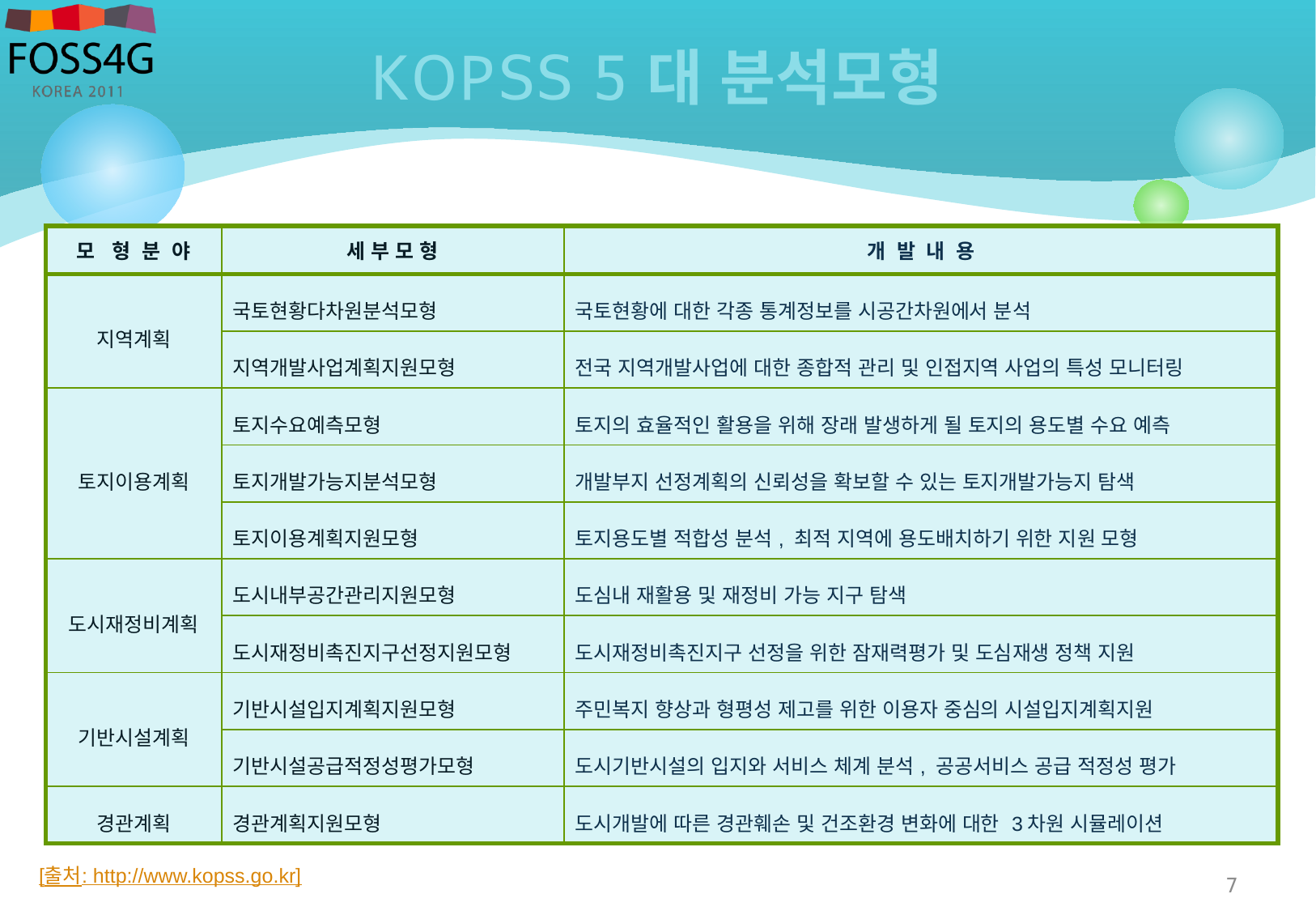

# KOPSS 5대 분석모형
| 모 형 분 야 | 세 부 모 형 | 개 발 내 용 |
| --- | --- | --- |
| 지역계획 | 국토현황다차원분석모형 | 국토현황에 대한 각종 통계정보를 시공간차원에서 분석 |
|  | 지역개발사업계획지원모형 | 전국 지역개발사업에 대한 종합적 관리 및 인접지역 사업의 특성 모니터링 |
| 토지이용계획 | 토지수요예측모형 | 토지의 효율적인 활용을 위해 장래 발생하게 될 토지의 용도별 수요 예측 |
|  | 토지개발가능지분석모형 | 개발부지 선정계획의 신뢰성을 확보할 수 있는 토지개발가능지 탐색 |
|  | 토지이용계획지원모형 | 토지용도별 적합성 분석, 최적 지역에 용도배치하기 위한 지원 모형 |
| 도시재정비계획 | 도시내부공간관리지원모형 | 도심내 재활용 및 재정비 가능 지구 탐색 |
|  | 도시재정비촉진지구선정지원모형 | 도시재정비촉진지구 선정을 위한 잠재력평가 및 도심재생 정책 지원 |
| 기반시설계획 | 기반시설입지계획지원모형 | 주민복지 향상과 형평성 제고를 위한 이용자 중심의 시설입지계획지원 |
|  | 기반시설공급적정성평가모형 | 도시기반시설의 입지와 서비스 체계 분석, 공공서비스 공급 적정성 평가 |
| 경관계획 | 경관계획지원모형 | 도시개발에 따른 경관훼손 및 건조환경 변화에 대한 3차원 시뮬레이션 |
[출처: http://www.kopss.go.kr]
7